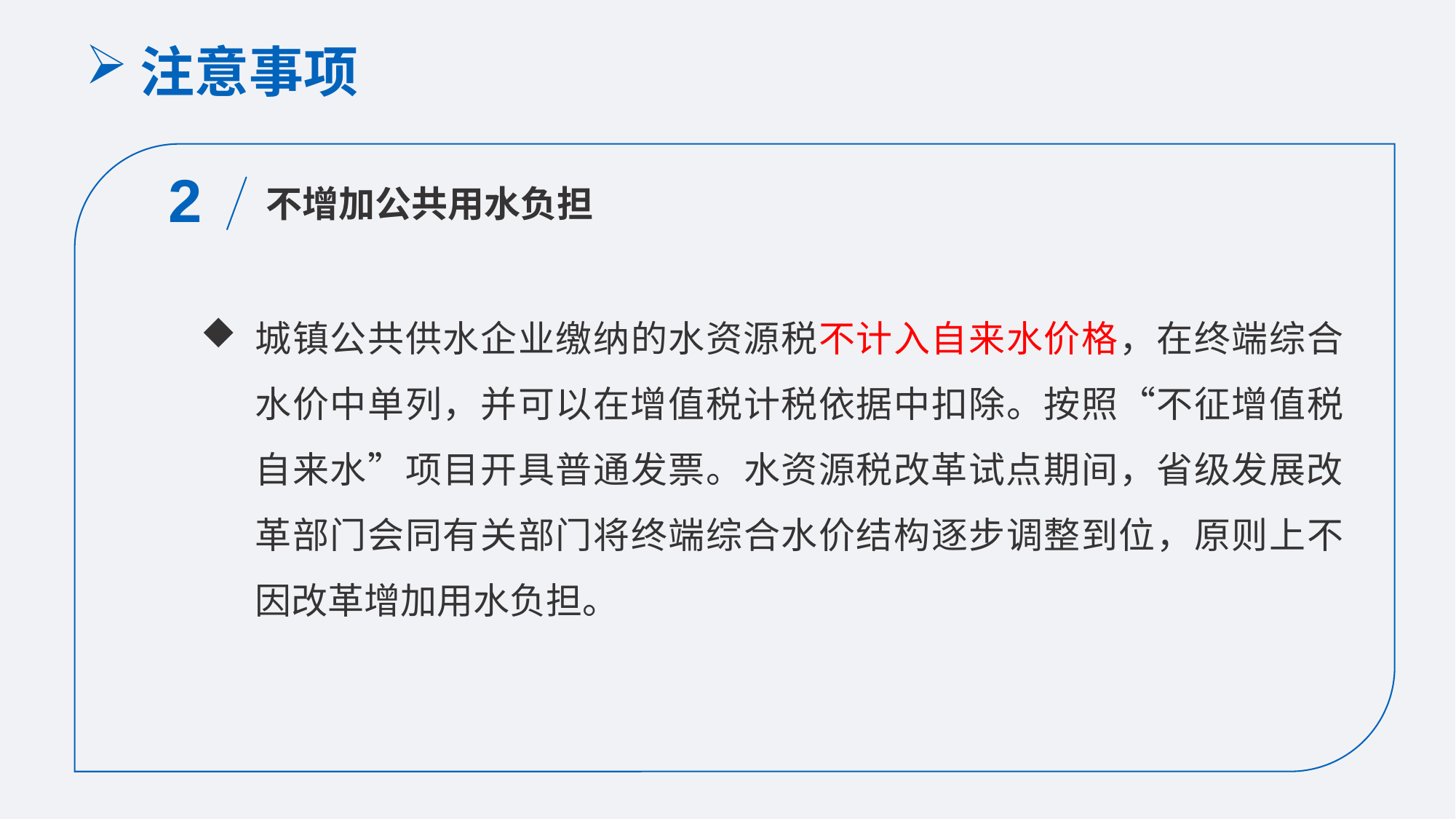

注意事项

2
不增加公共用水负担
城镇公共供水企业缴纳的水资源税不计入自来水价格，在终端综合水价中单列，并可以在增值税计税依据中扣除。按照“不征增值税自来水”项目开具普通发票。水资源税改革试点期间，省级发展改革部门会同有关部门将终端综合水价结构逐步调整到位，原则上不因改革增加用水负担。